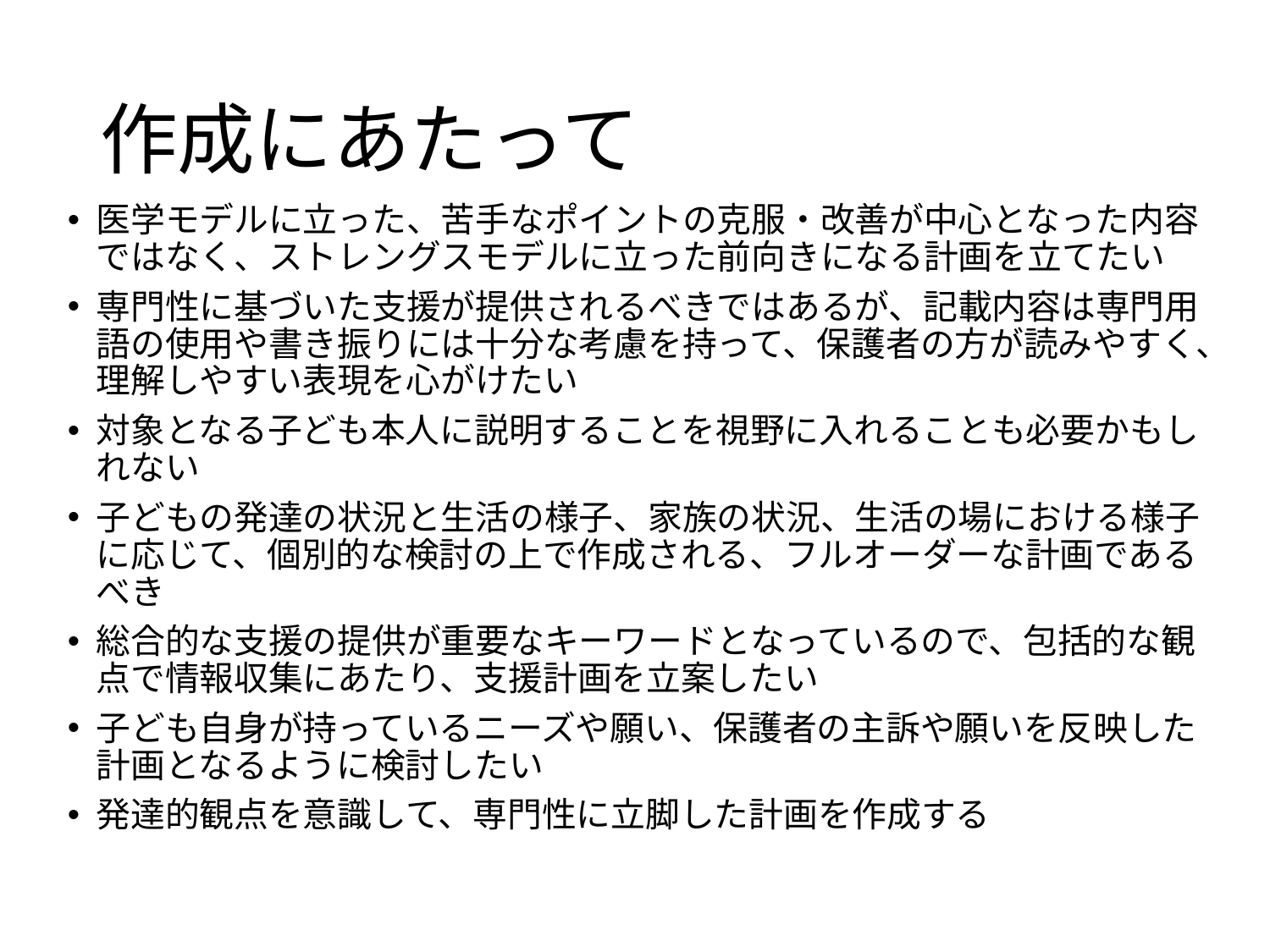

# 作成にあたって
医学モデルに立った、苦手なポイントの克服・改善が中心となった内容ではなく、ストレングスモデルに立った前向きになる計画を立てたい
専門性に基づいた支援が提供されるべきではあるが、記載内容は専門用語の使用や書き振りには十分な考慮を持って、保護者の方が読みやすく、理解しやすい表現を心がけたい
対象となる子ども本人に説明することを視野に入れることも必要かもしれない
子どもの発達の状況と生活の様子、家族の状況、生活の場における様子に応じて、個別的な検討の上で作成される、フルオーダーな計画であるべき
総合的な支援の提供が重要なキーワードとなっているので、包括的な観点で情報収集にあたり、支援計画を立案したい
子ども自身が持っているニーズや願い、保護者の主訴や願いを反映した計画となるように検討したい
発達的観点を意識して、専門性に立脚した計画を作成する